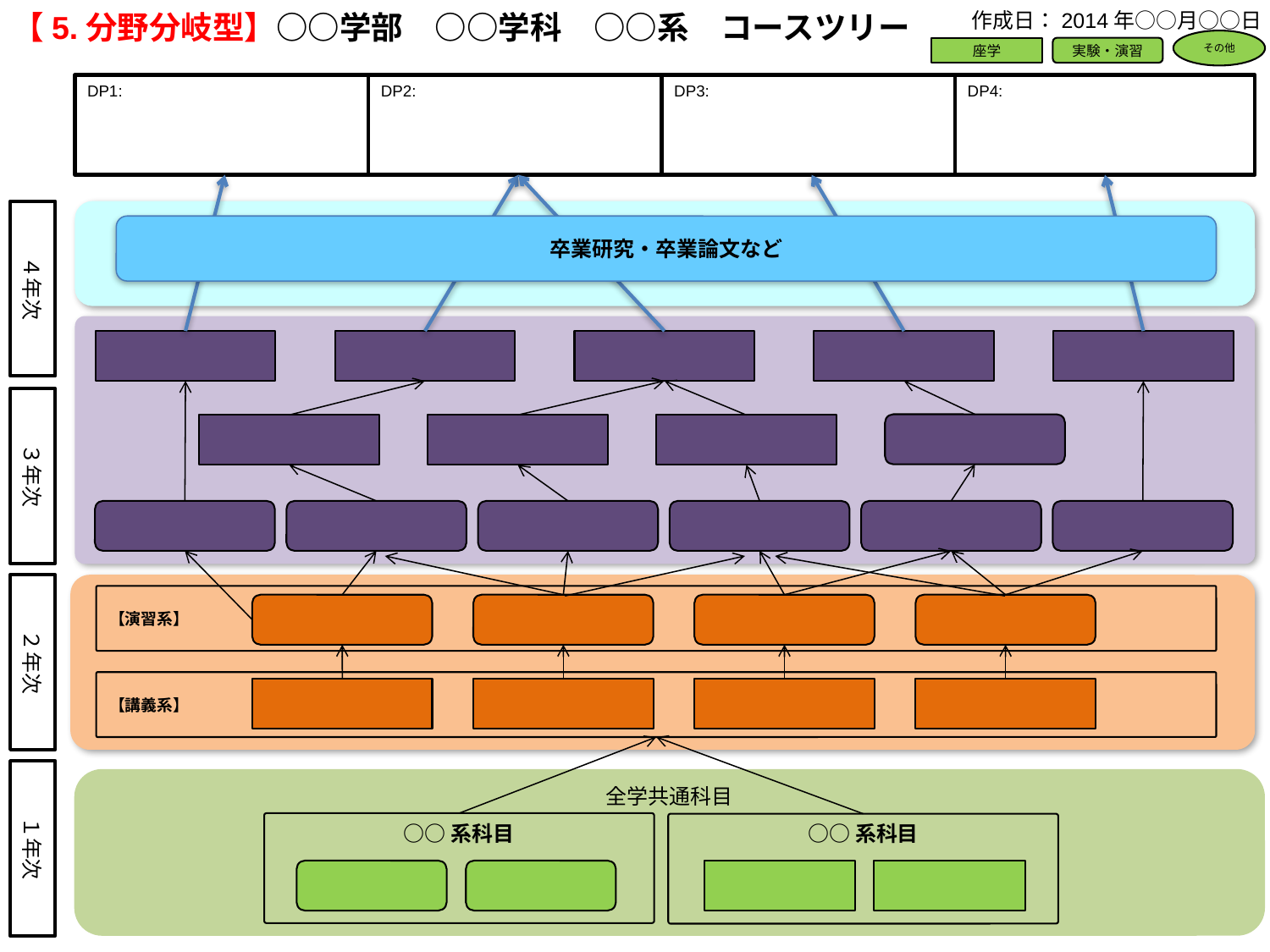

【5.分野分岐型】○○学部　○○学科　○○系　コースツリー
作成日：2014年○○月○○日
その他
座学
実験・演習
DP1:
DP2:
DP3:
DP4:
４年次

卒業研究・卒業論文など

３年次

２年次

【演習系】

【講義系】

１年次
全学共通科目
○○系科目
○○系科目